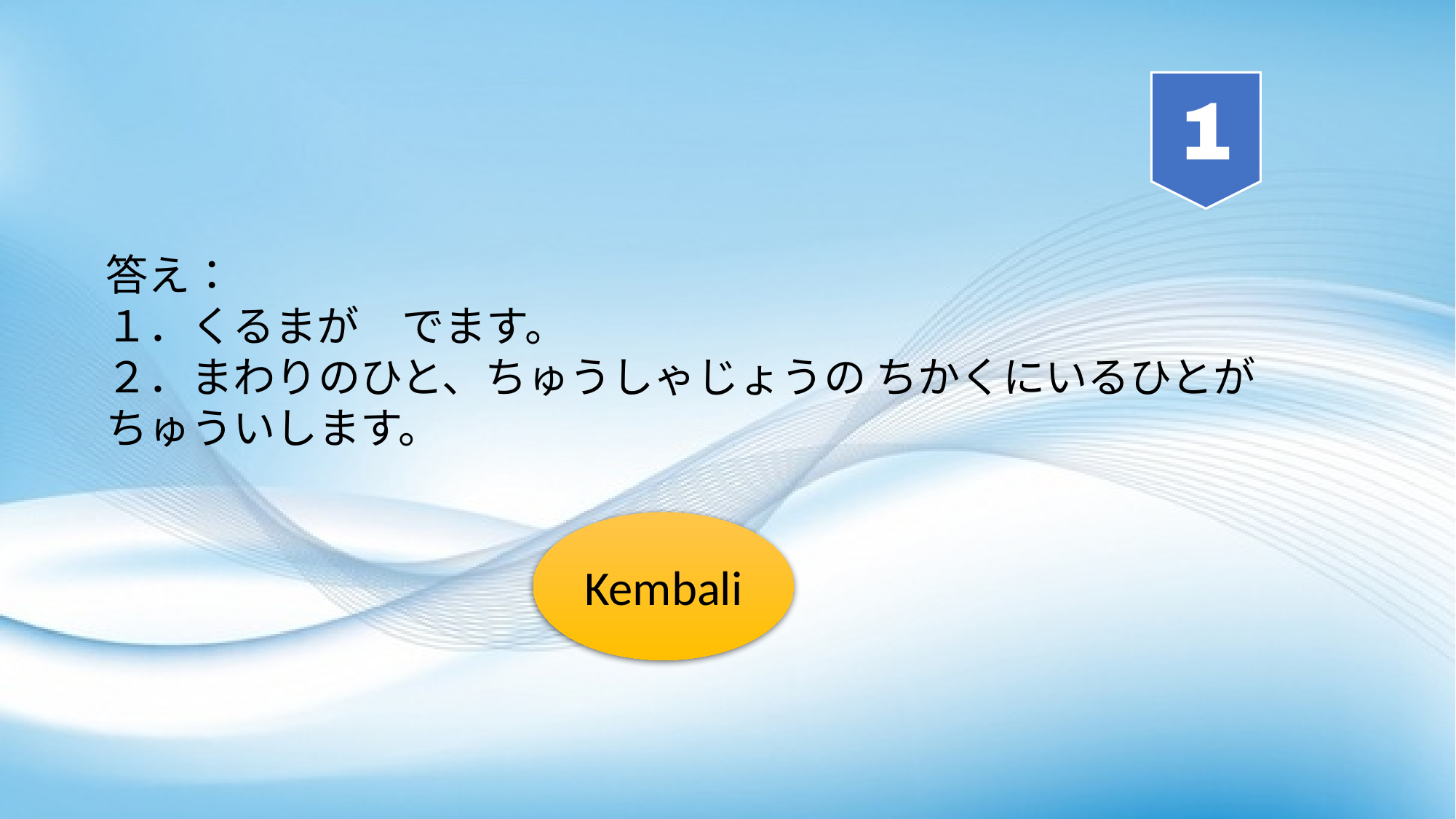

1
答え：
１．くるまが　でます。
２．まわりのひと、ちゅうしゃじょうの ちかくにいるひとが ちゅういします。
Kembali